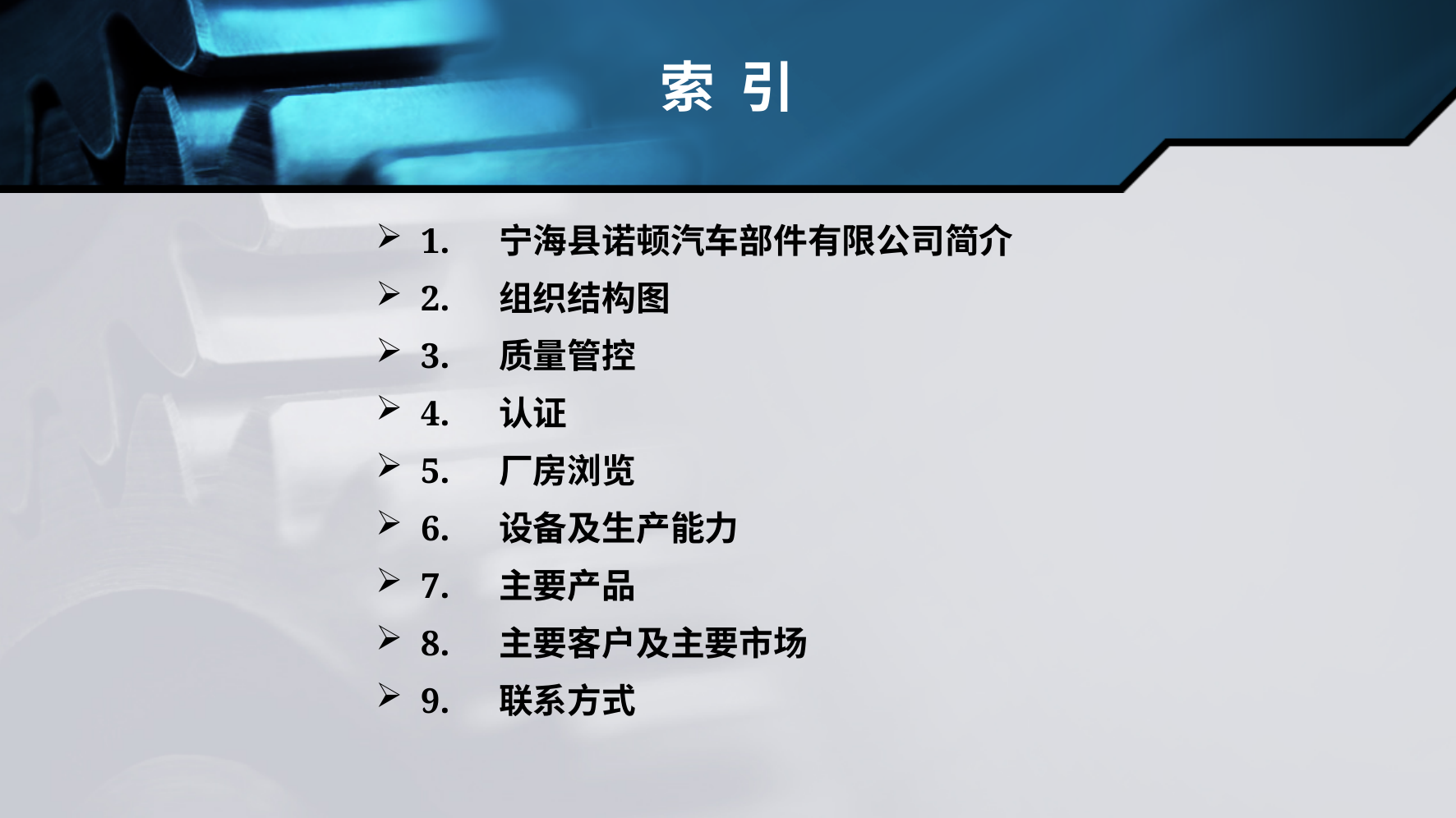

# 索  引
  1. 	宁海县诺顿汽车部件有限公司简介

  2. 	组织结构图

  3.	质量管控

  4.	认证

  5.	厂房浏览

  6. 	设备及生产能力

  7.	主要产品

  8. 	主要客户及主要市场

  9. 	联系方式